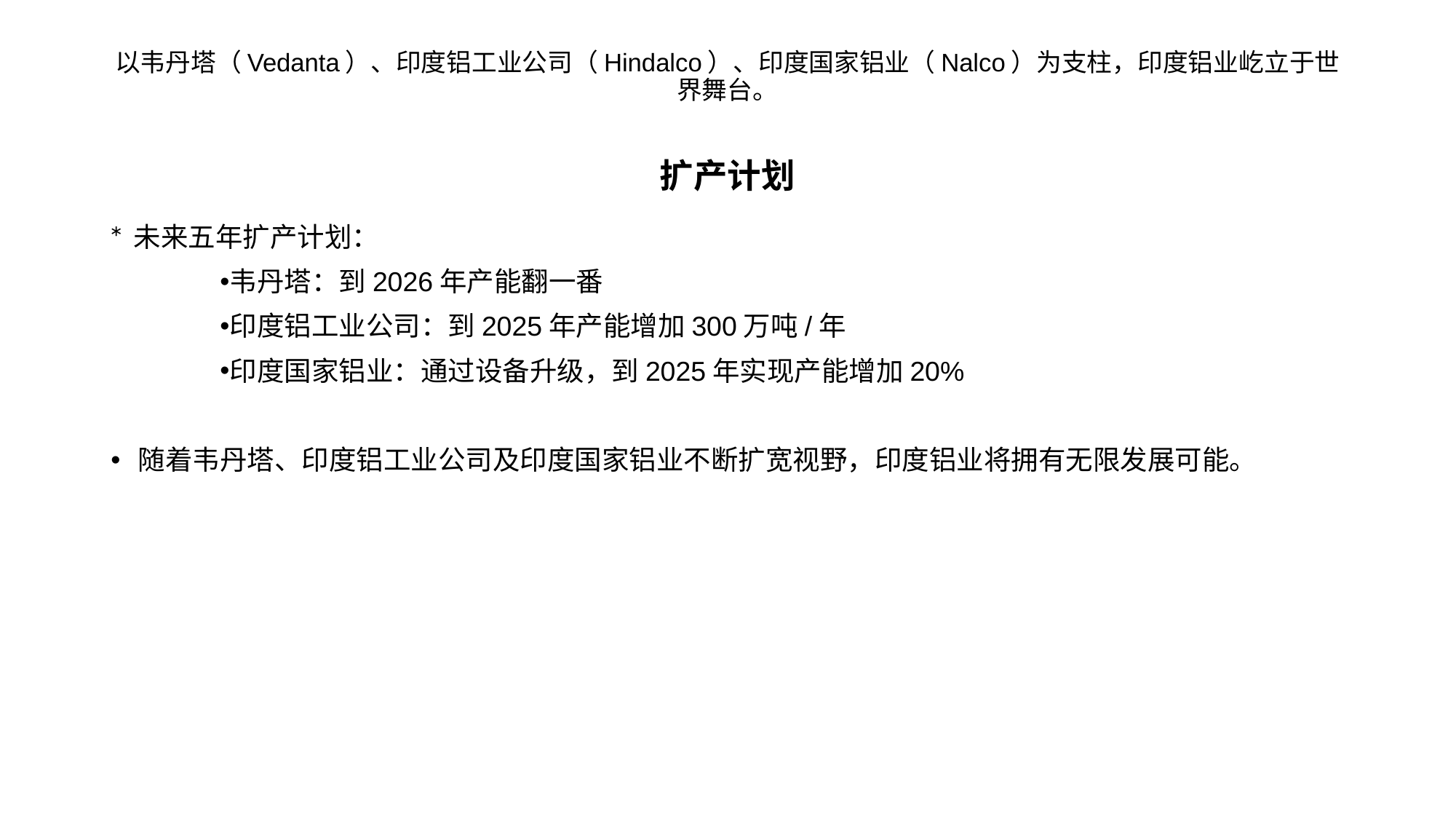

# 以韦丹塔（Vedanta）、印度铝工业公司（Hindalco）、印度国家铝业（Nalco）为支柱，印度铝业屹立于世界舞台。   扩产计划
* 未来五年扩产计划：
韦丹塔：到2026年产能翻一番
印度铝工业公司：到2025年产能增加300万吨/年
印度国家铝业：通过设备升级，到2025年实现产能增加20%

随着韦丹塔、印度铝工业公司及印度国家铝业不断扩宽视野，印度铝业将拥有无限发展可能。